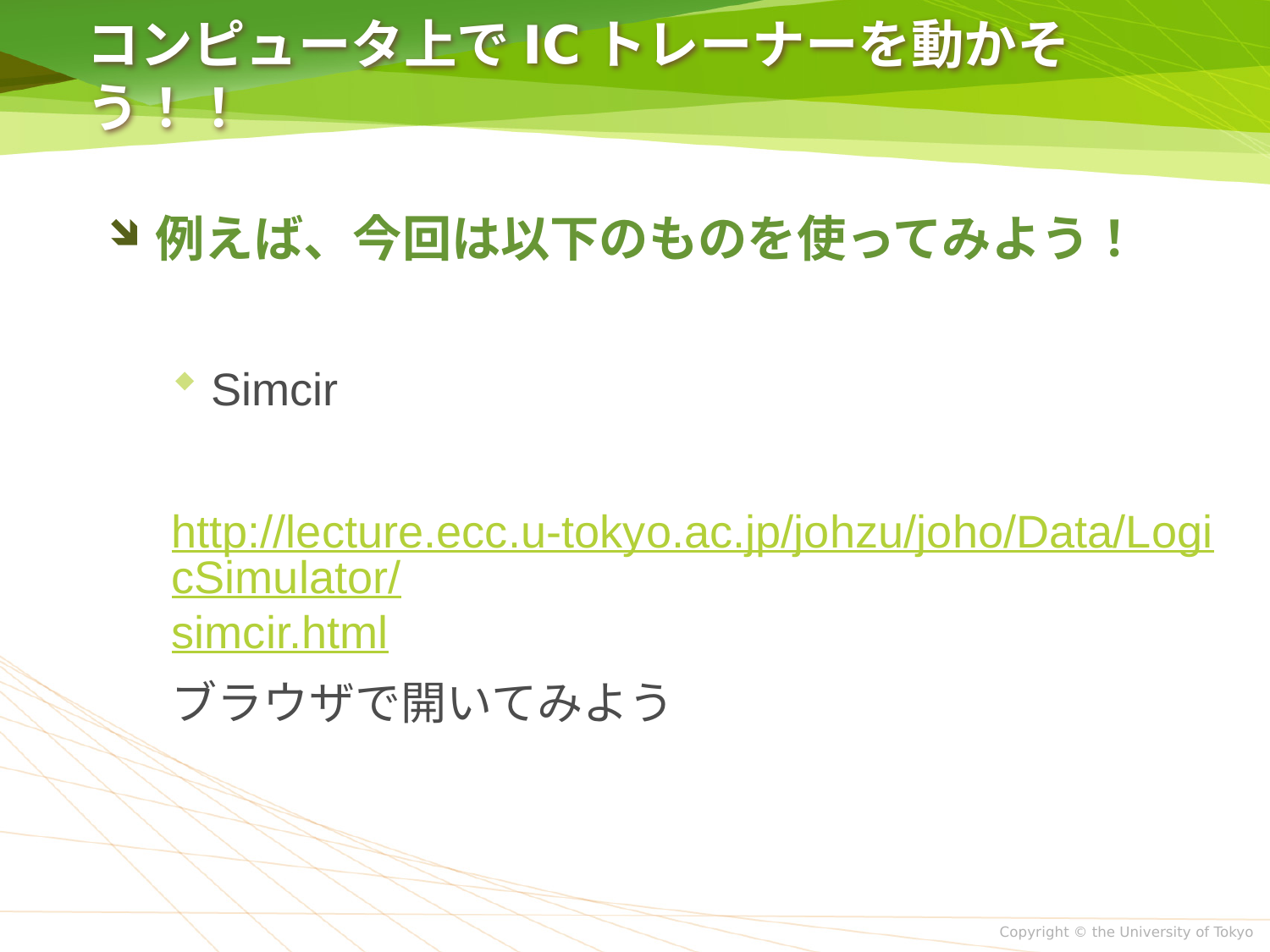

# コンピュータ上でICトレーナーを動かそう！！
例えば、今回は以下のものを使ってみよう！

Simcir

http://lecture.ecc.u-tokyo.ac.jp/johzu/joho/Data/LogicSimulator/simcir.html
ブラウザで開いてみよう